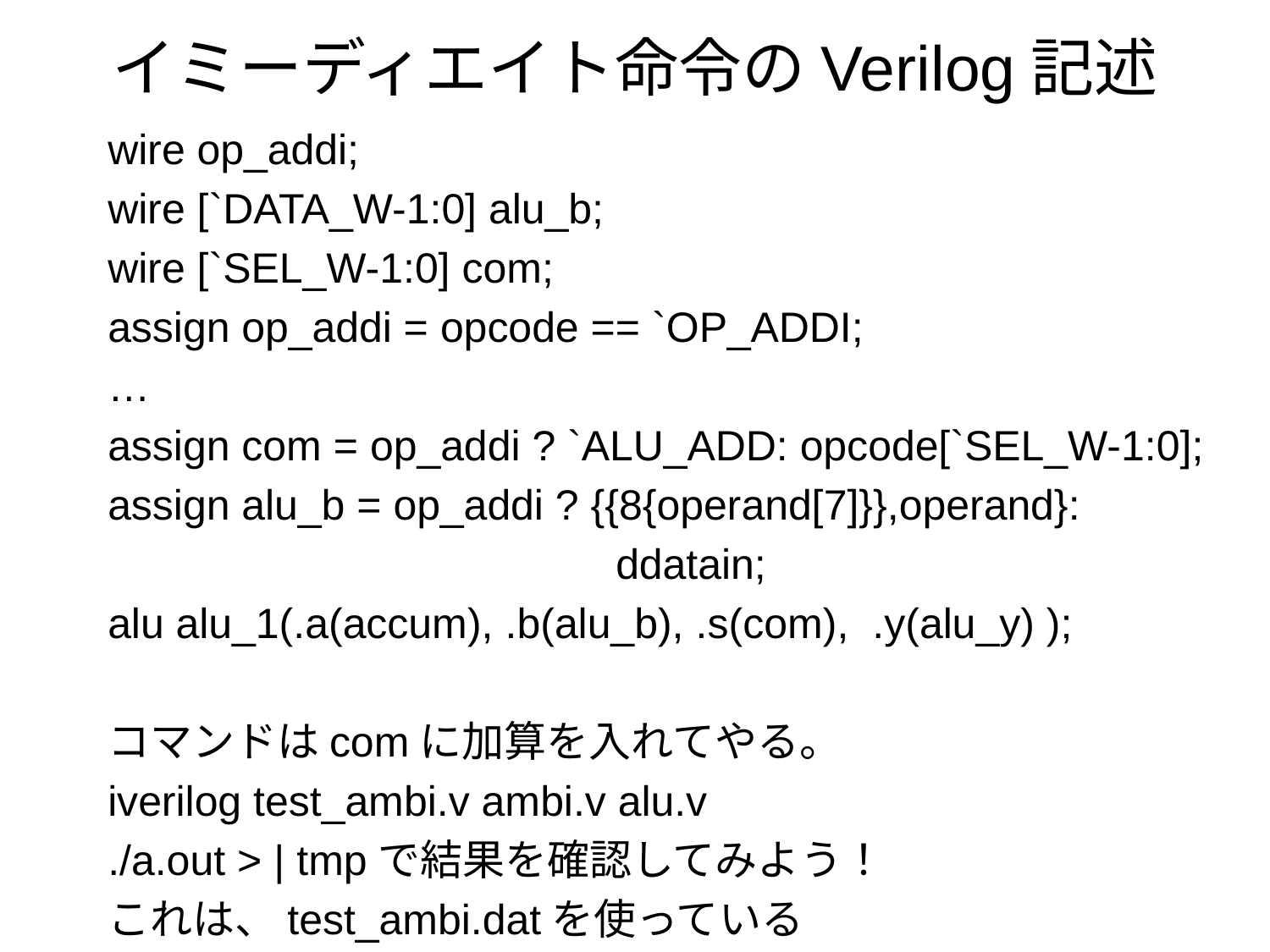

# イミーディエイト命令のVerilog記述
wire op_addi;
wire [`DATA_W-1:0] alu_b;
wire [`SEL_W-1:0] com;
assign op_addi = opcode == `OP_ADDI;
…
assign com = op_addi ? `ALU_ADD: opcode[`SEL_W-1:0];
assign alu_b = op_addi ? {{8{operand[7]}},operand}:
				ddatain;
alu alu_1(.a(accum), .b(alu_b), .s(com),  .y(alu_y) );

コマンドはcomに加算を入れてやる。
iverilog test_ambi.v ambi.v alu.v
./a.out > | tmpで結果を確認してみよう！
これは、test_ambi.datを使っている